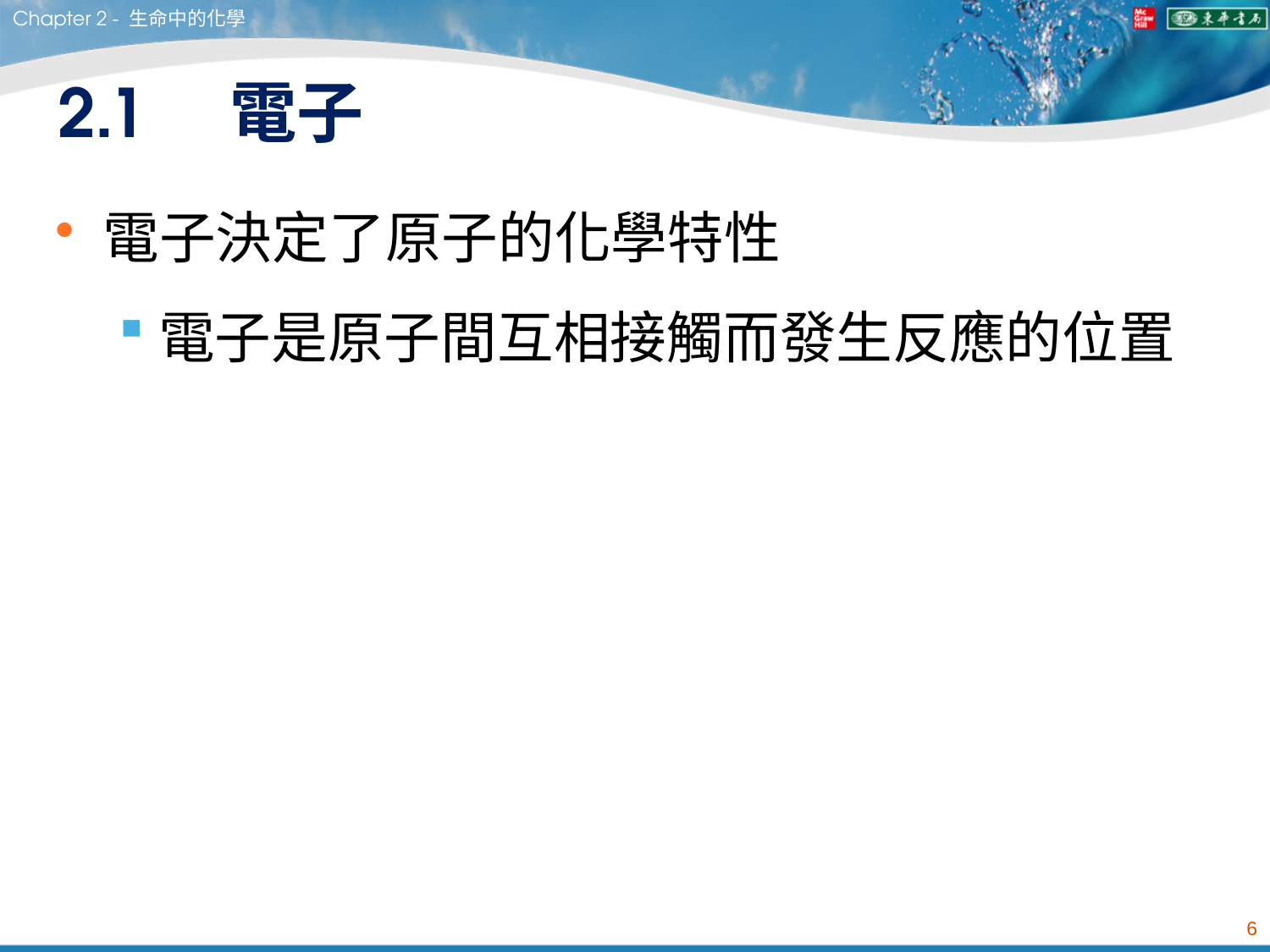

Chapter 2 - 生命中的化學
# 2.1　電子
電子決定了原子的化學特性
電子是原子間互相接觸而發生反應的位置
6